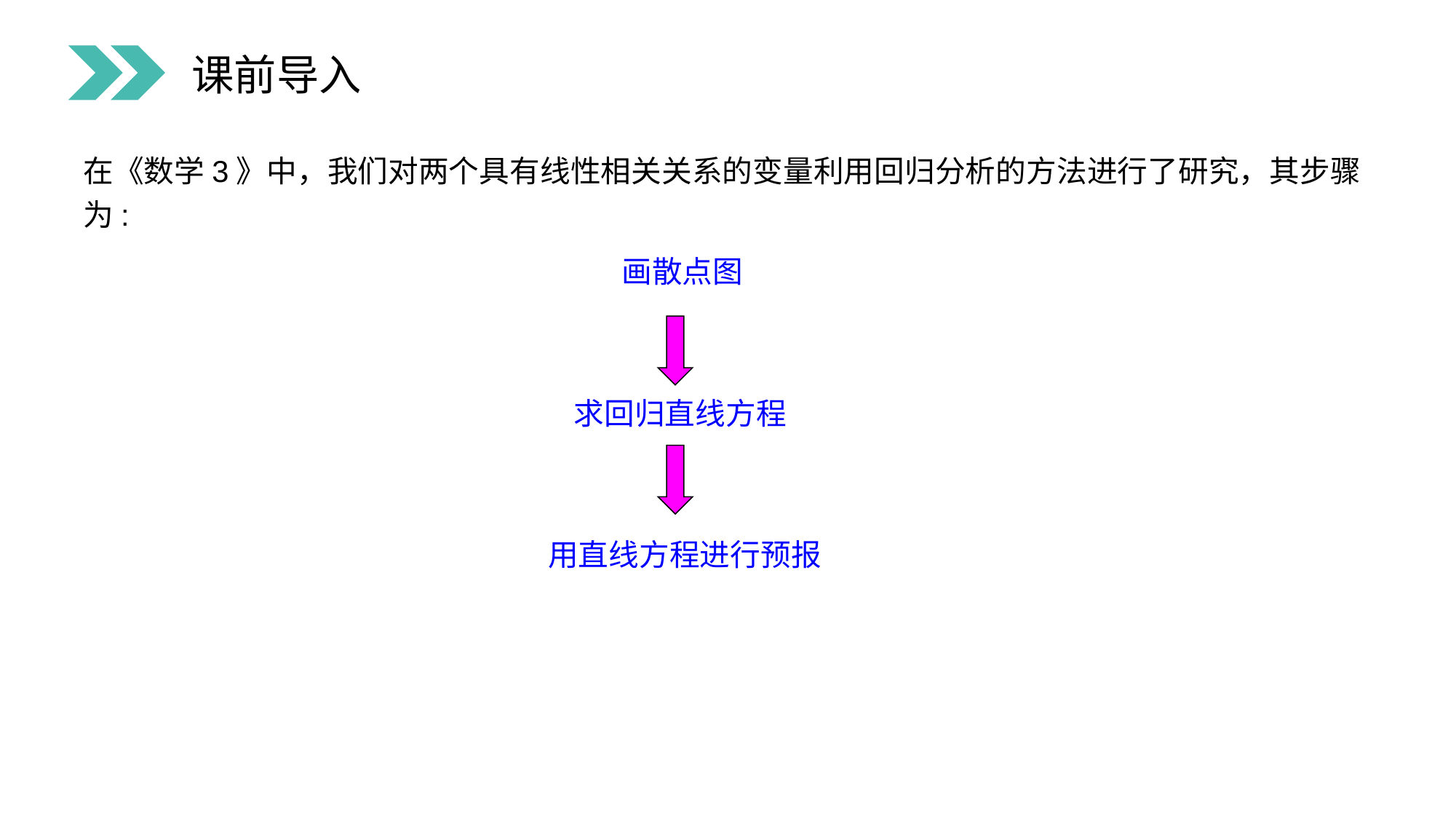

课前导入
在《数学3》中，我们对两个具有线性相关关系的变量利用回归分析的方法进行了研究，其步骤为:
画散点图

求回归直线方程

用直线方程进行预报